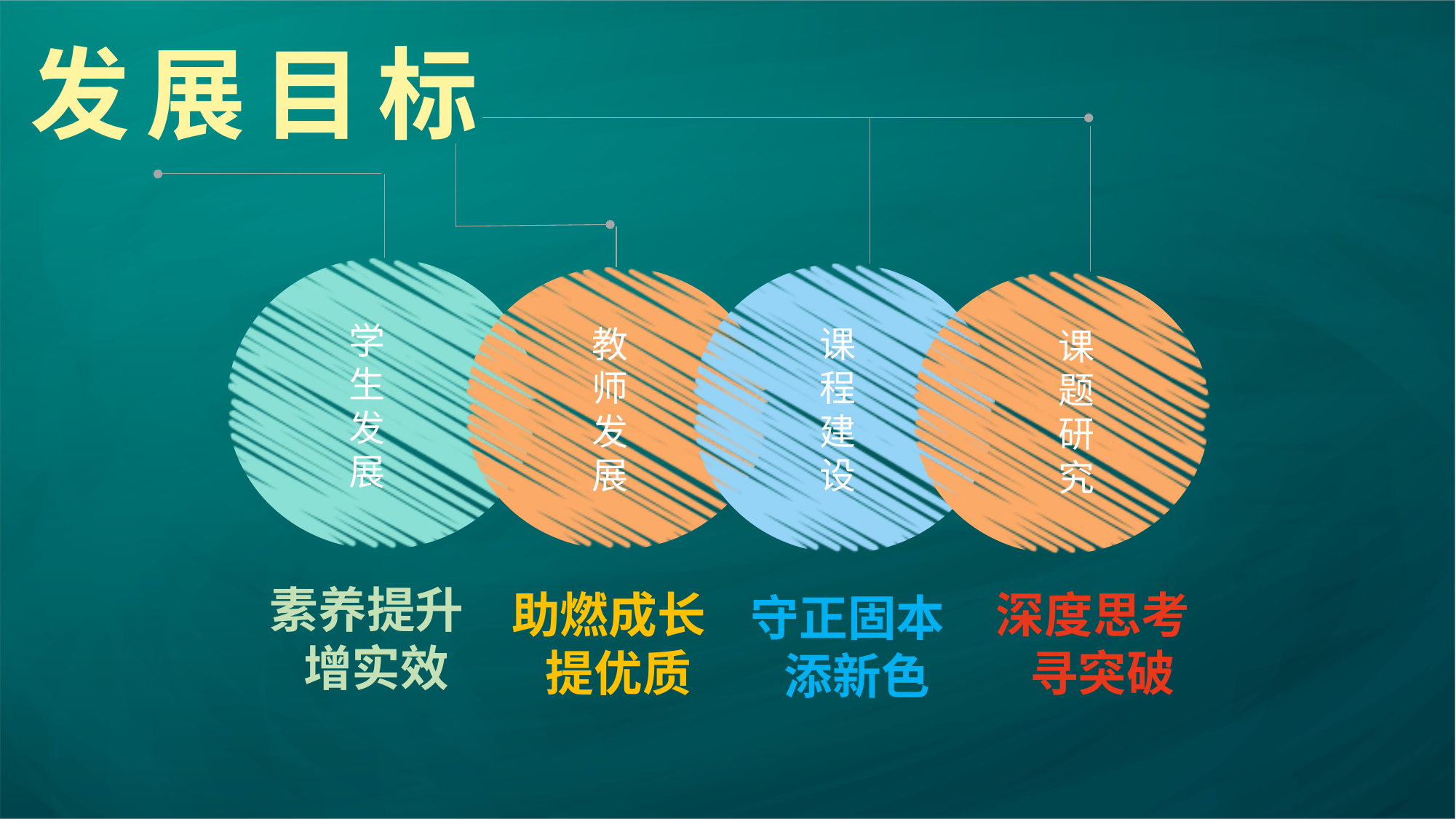

发展目标

学生发展
教师发展
课程建设
课题研究
素养提升
  增实效

助燃成长
  提优质

深度思考
  寻突破

守正固本
  添新色